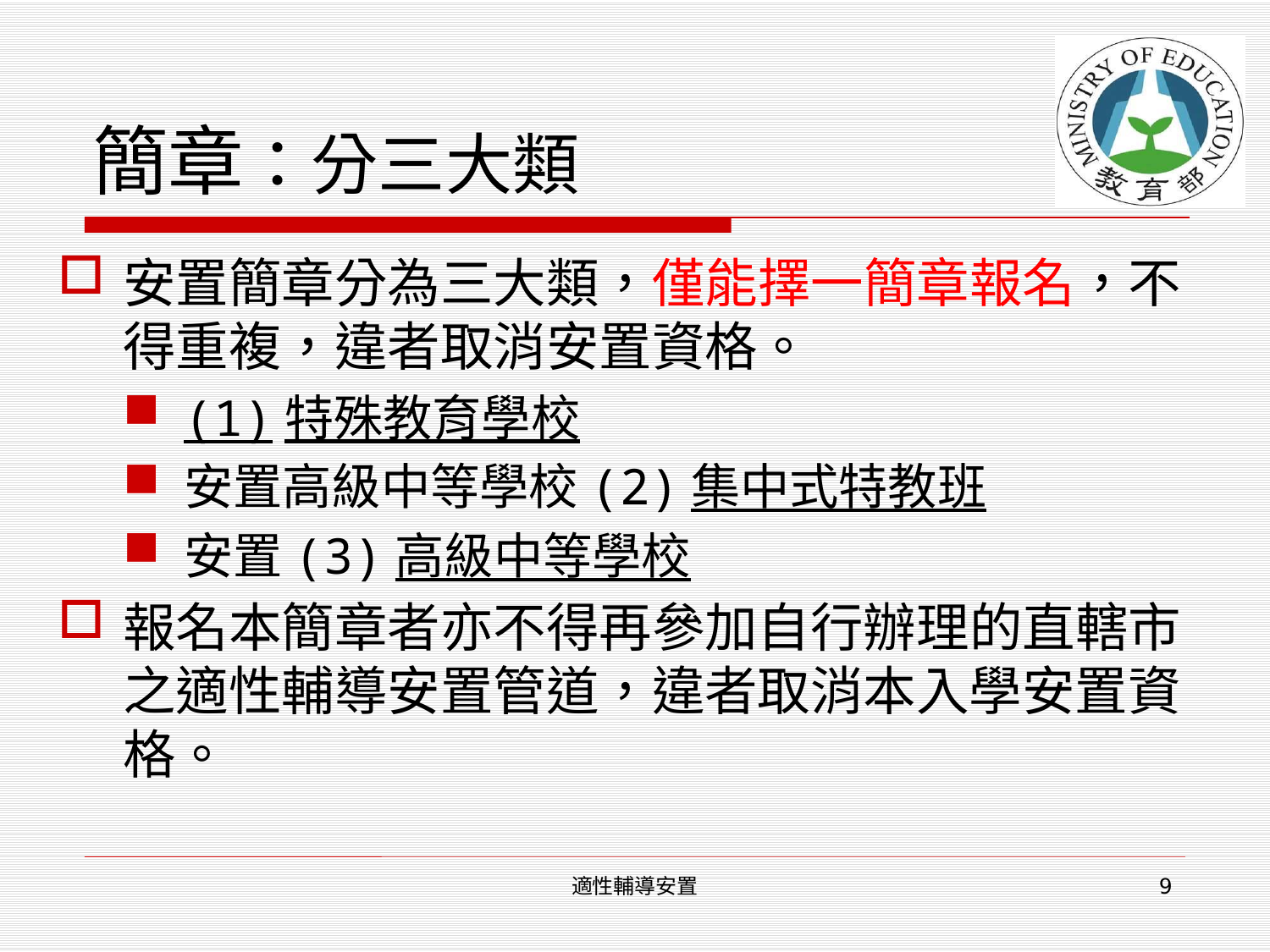

# 簡章：分三大類
安置簡章分為三大類，僅能擇一簡章報名，不得重複，違者取消安置資格。
(1)特殊教育學校
安置高級中等學校(2)集中式特教班
安置(3)高級中等學校
報名本簡章者亦不得再參加自行辦理的直轄市之適性輔導安置管道，違者取消本入學安置資格。

適性輔導安置
9